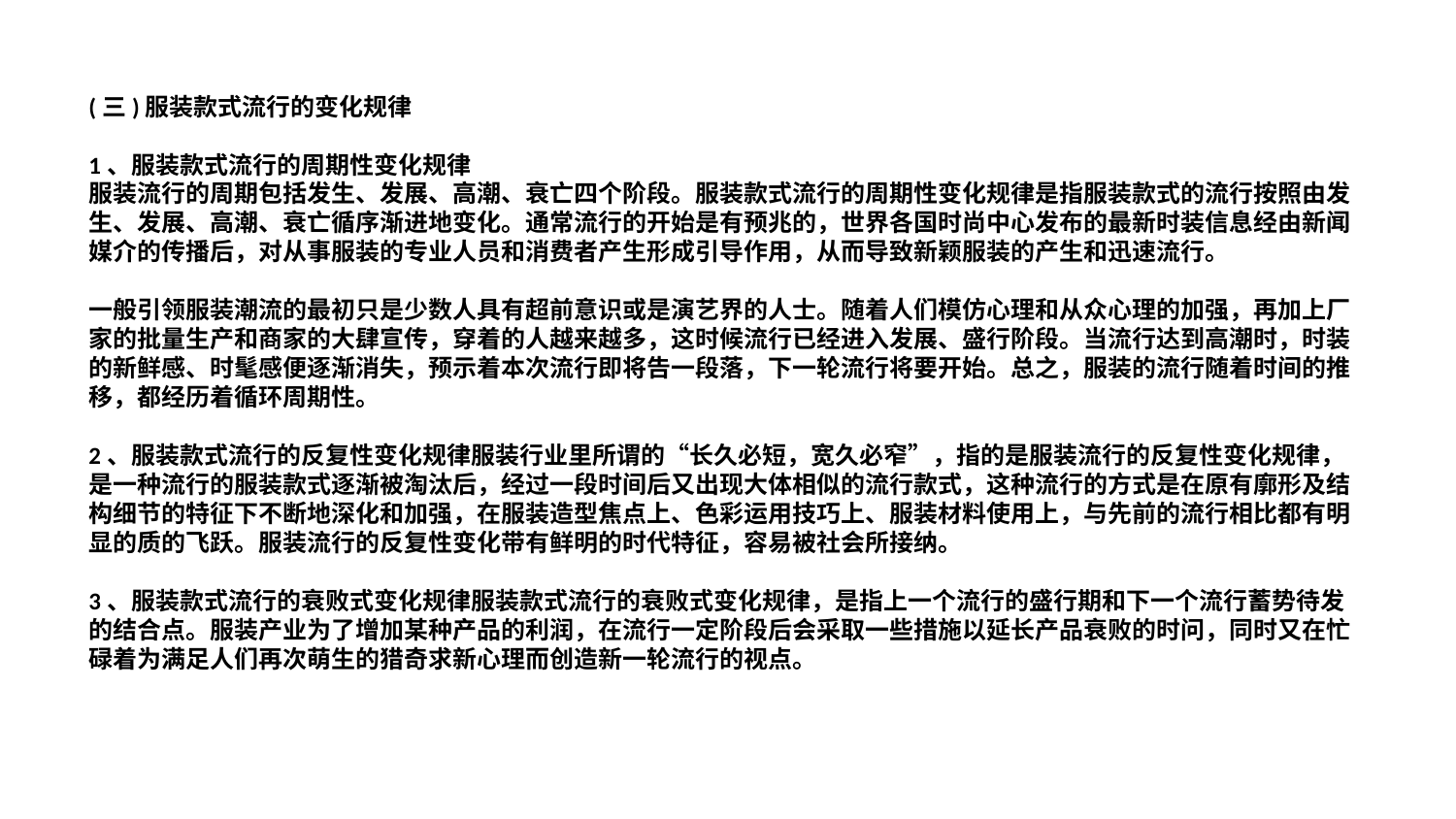

(三)服装款式流行的变化规律

1、服装款式流行的周期性变化规律
服装流行的周期包括发生、发展、高潮、衰亡四个阶段。服装款式流行的周期性变化规律是指服装款式的流行按照由发生、发展、高潮、衰亡循序渐进地变化。通常流行的开始是有预兆的，世界各国时尚中心发布的最新时装信息经由新闻媒介的传播后，对从事服装的专业人员和消费者产生形成引导作用，从而导致新颖服装的产生和迅速流行。

一般引领服装潮流的最初只是少数人具有超前意识或是演艺界的人士。随着人们模仿心理和从众心理的加强，再加上厂家的批量生产和商家的大肆宣传，穿着的人越来越多，这时候流行已经进入发展、盛行阶段。当流行达到高潮时，时装的新鲜感、时髦感便逐渐消失，预示着本次流行即将告一段落，下一轮流行将要开始。总之，服装的流行随着时间的推移，都经历着循环周期性。

2、服装款式流行的反复性变化规律服装行业里所谓的“长久必短，宽久必窄”，指的是服装流行的反复性变化规律，是一种流行的服装款式逐渐被淘汰后，经过一段时间后又出现大体相似的流行款式，这种流行的方式是在原有廓形及结构细节的特征下不断地深化和加强，在服装造型焦点上、色彩运用技巧上、服装材料使用上，与先前的流行相比都有明显的质的飞跃。服装流行的反复性变化带有鲜明的时代特征，容易被社会所接纳。

3、服装款式流行的衰败式变化规律服装款式流行的衰败式变化规律，是指上一个流行的盛行期和下一个流行蓄势待发的结合点。服装产业为了增加某种产品的利润，在流行一定阶段后会采取一些措施以延长产品衰败的时问，同时又在忙碌着为满足人们再次萌生的猎奇求新心理而创造新一轮流行的视点。